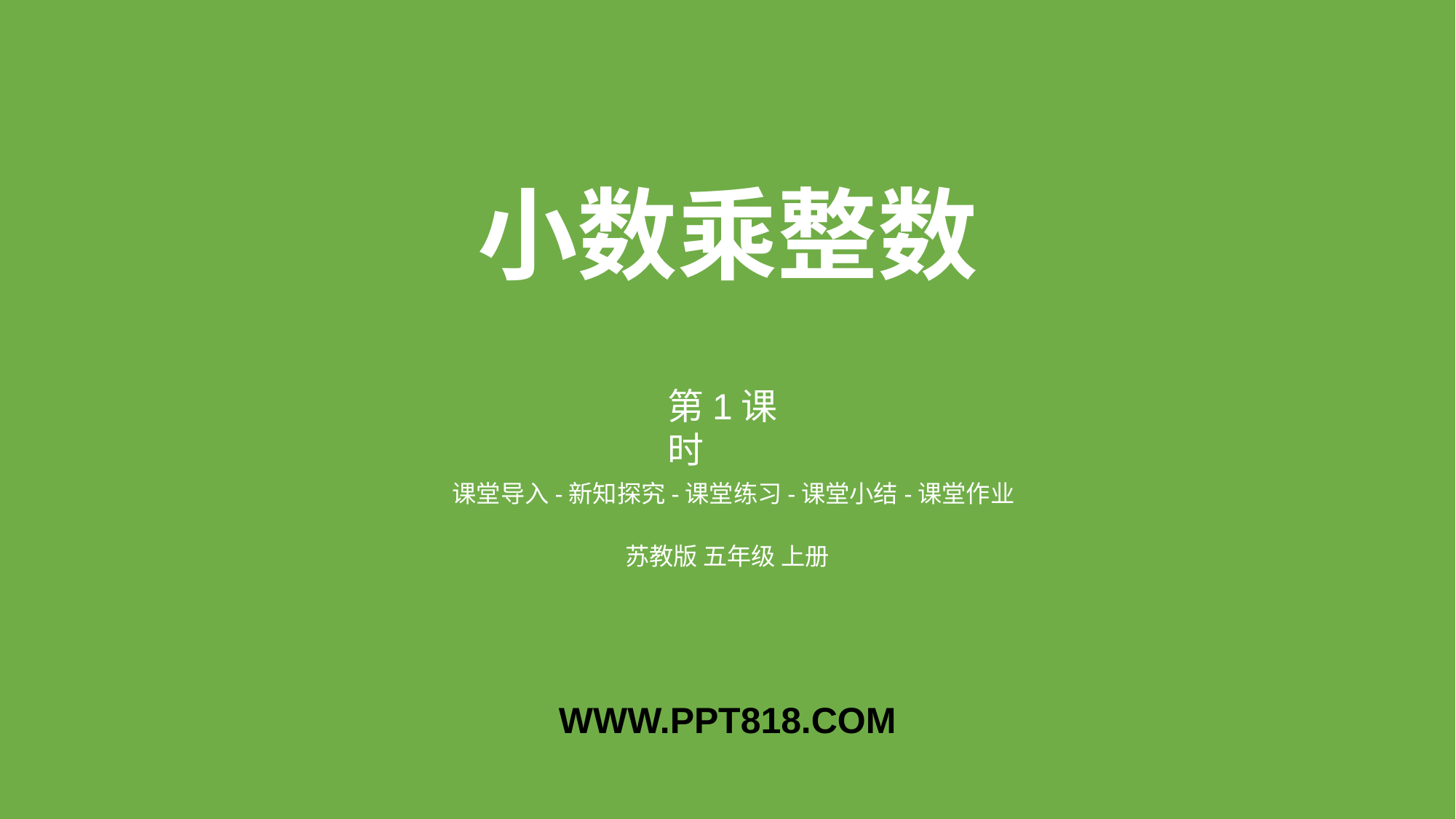

小数乘整数
第1课时
课堂导入-新知探究-课堂练习-课堂小结-课堂作业
苏教版 五年级 上册
WWW.PPT818.COM